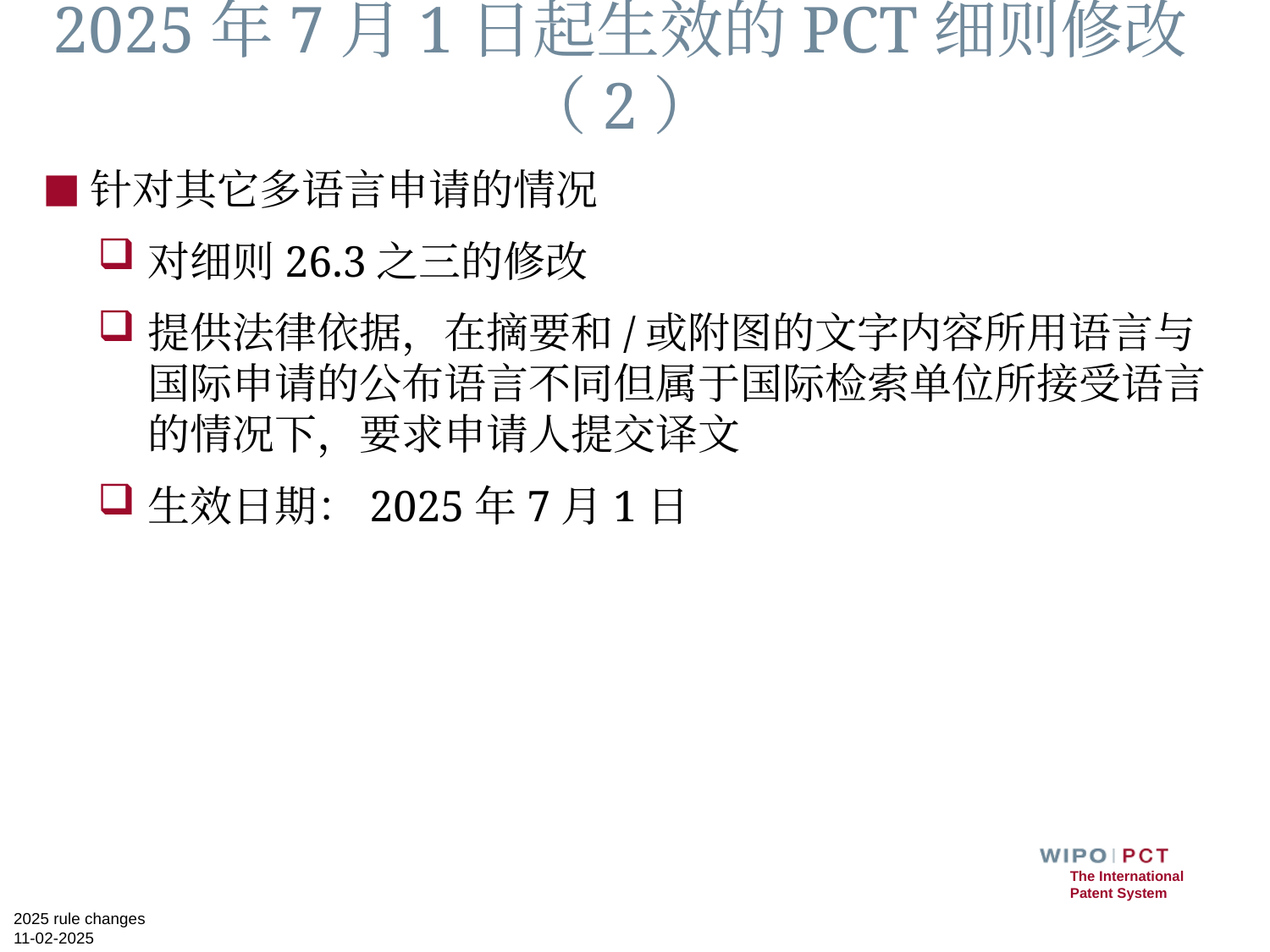

# 2025年7月1日起生效的PCT细则修改（2）
针对其它多语言申请的情况
对细则26.3之三的修改
提供法律依据，在摘要和/或附图的文字内容所用语言与国际申请的公布语言不同但属于国际检索单位所接受语言的情况下，要求申请人提交译文
生效日期：2025年7月1日